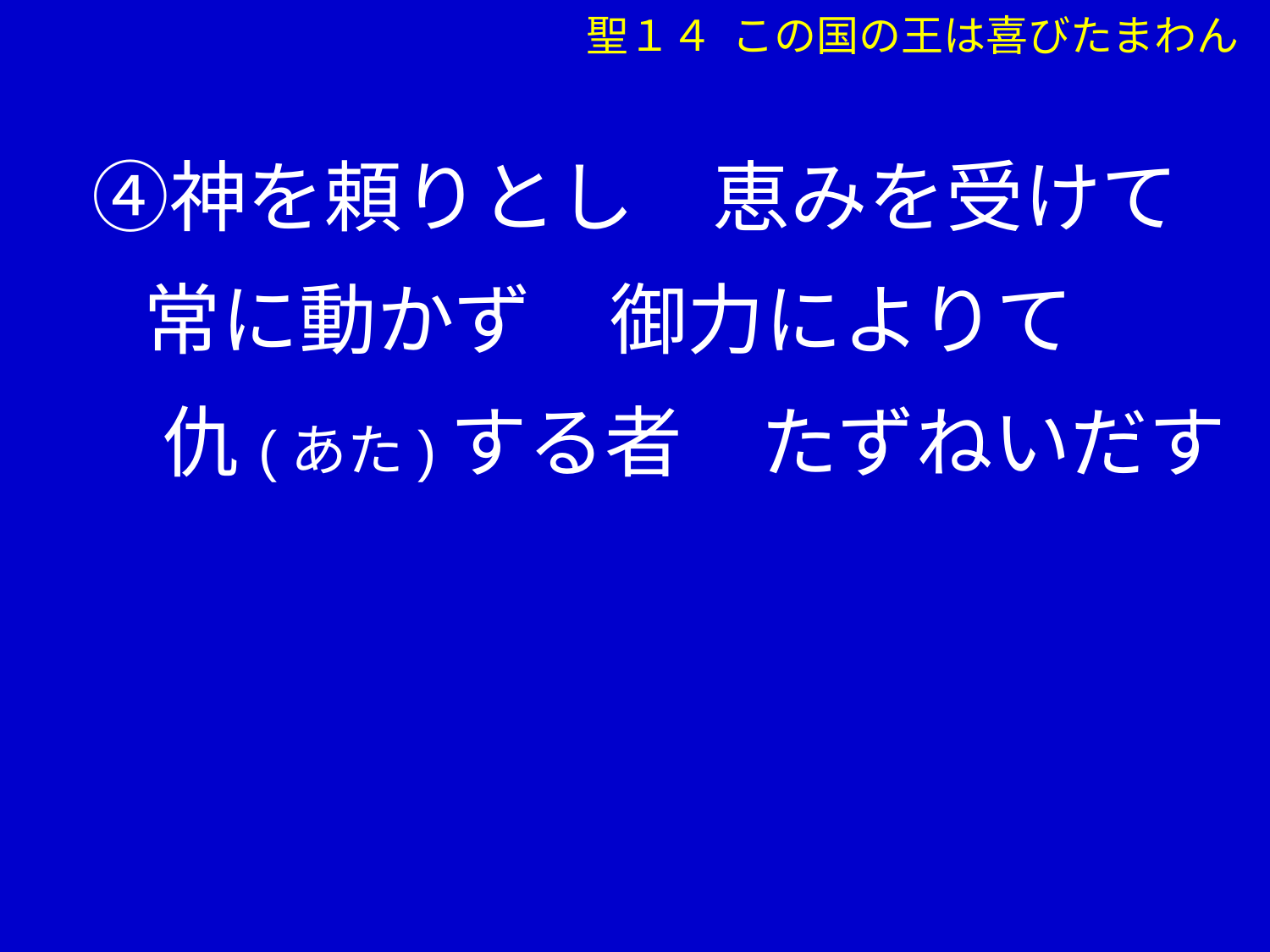

聖１４  この国の王は喜びたまわん
　④神を頼りとし　恵みを受けて
　   常に動かず　御力によりて
   　仇(あた)する者　たずねいだす